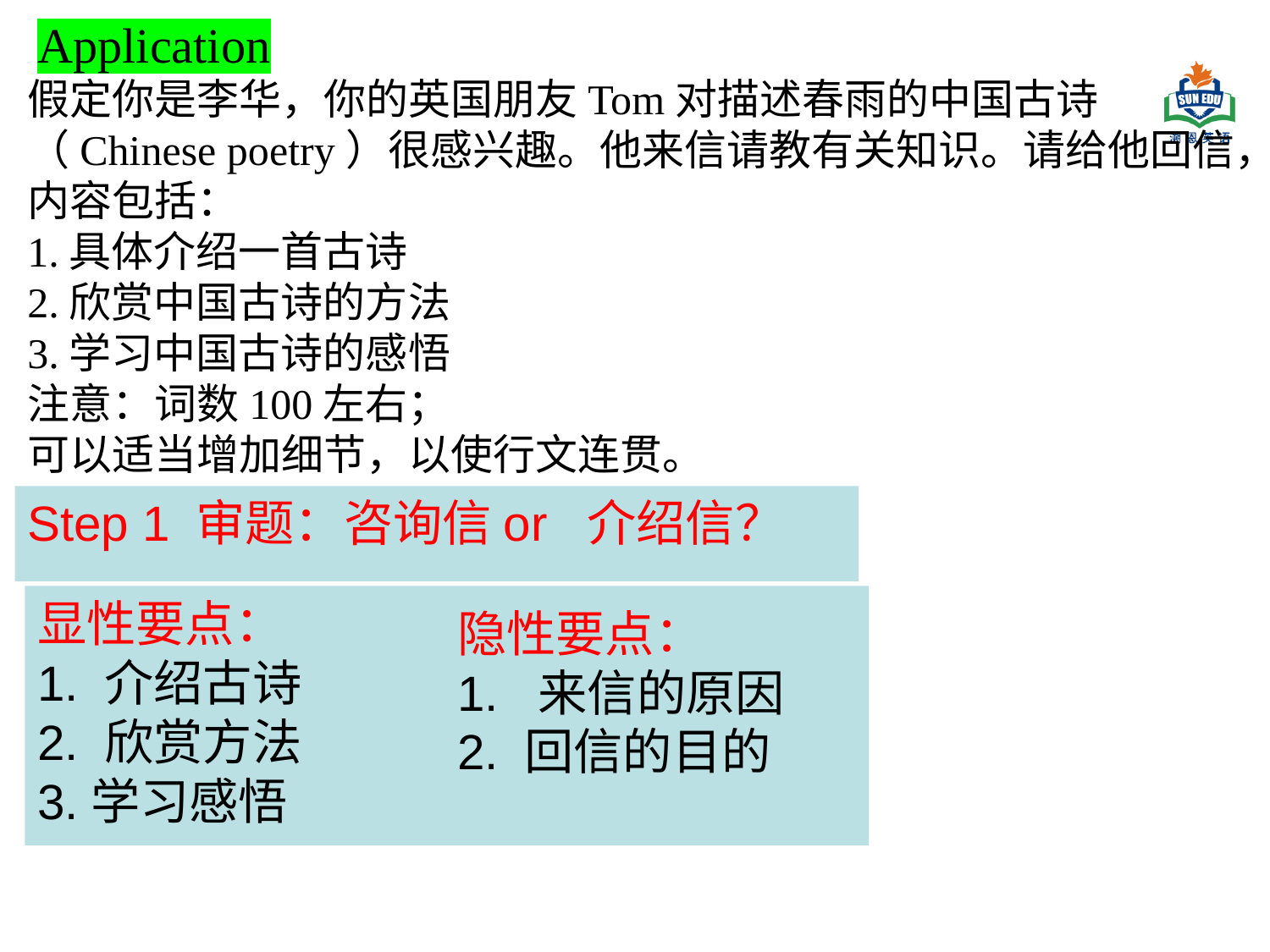

Application
假定你是李华，你的英国朋友Tom对描述春雨的中国古诗（Chinese poetry）很感兴趣。他来信请教有关知识。请给他回信，内容包括：
1.具体介绍一首古诗
2.欣赏中国古诗的方法
3.学习中国古诗的感悟
注意：词数100左右；
可以适当增加细节，以使行文连贯。
Step 1 审题：咨询信or  介绍信？

显性要点：
1. 介绍古诗
2. 欣赏方法
3.学习感悟
隐性要点：
1.  来信的原因
2. 回信的目的